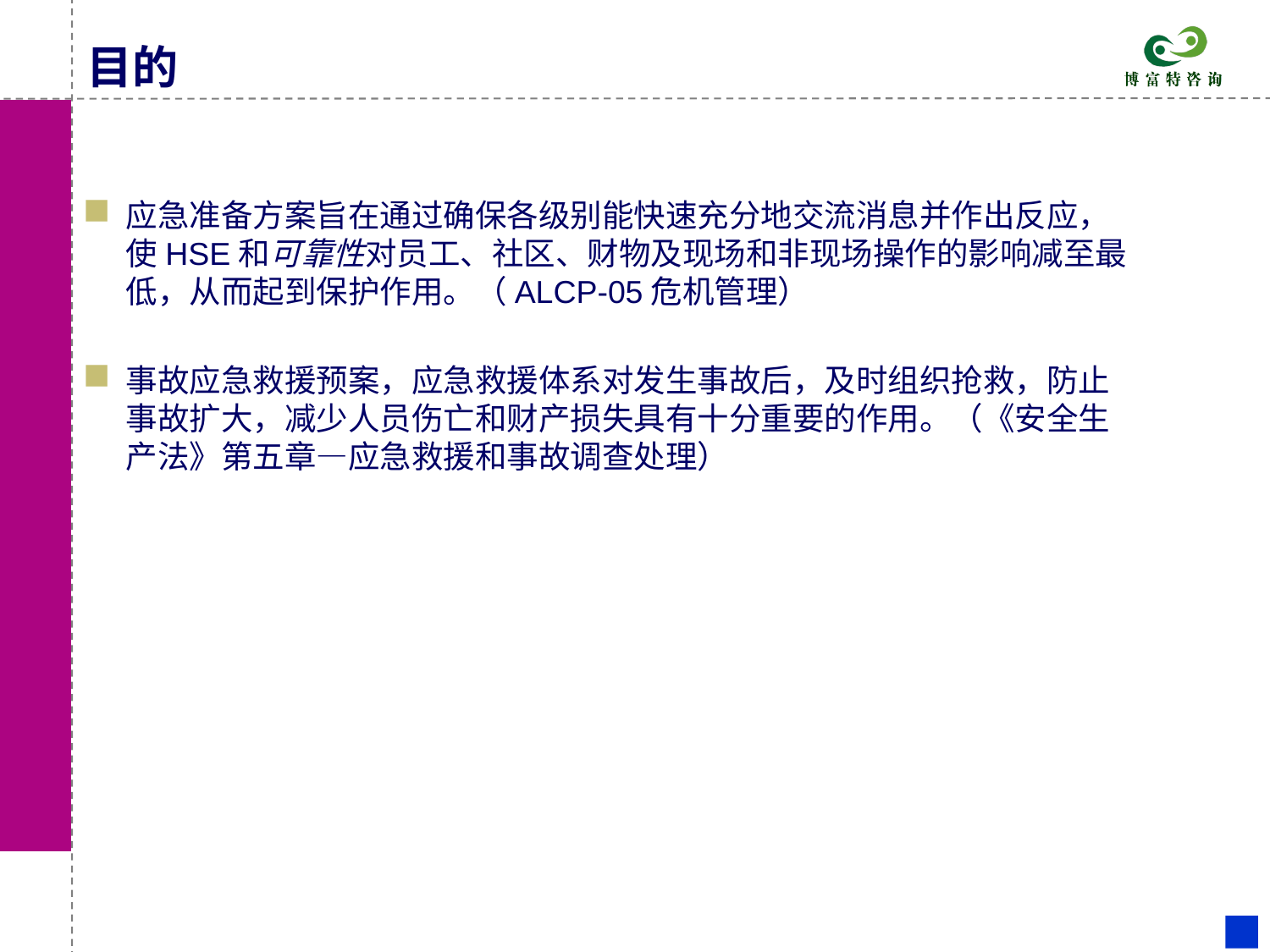

# 目的
应急准备方案旨在通过确保各级别能快速充分地交流消息并作出反应，使HSE和可靠性对员工、社区、财物及现场和非现场操作的影响减至最低，从而起到保护作用。（ALCP-05危机管理）

事故应急救援预案，应急救援体系对发生事故后，及时组织抢救，防止事故扩大，减少人员伤亡和财产损失具有十分重要的作用。（《安全生产法》第五章—应急救援和事故调查处理）

3